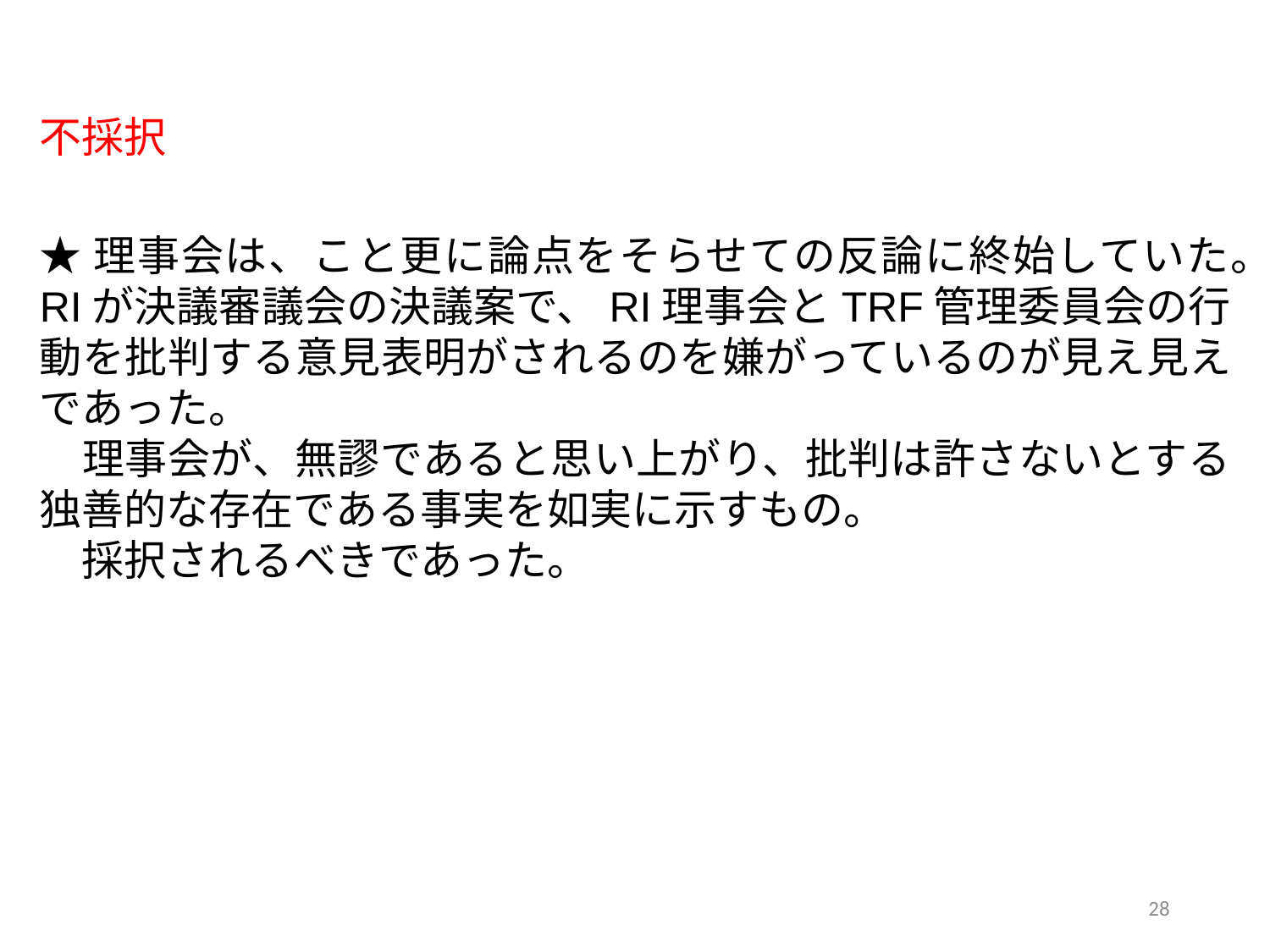

不採択

★理事会は、こと更に論点をそらせての反論に終始していた。RIが決議審議会の決議案で、RI理事会とTRF管理委員会の行動を批判する意見表明がされるのを嫌がっているのが見え見えであった。
　理事会が、無謬であると思い上がり、批判は許さないとする独善的な存在である事実を如実に示すもの。
　採択されるべきであった。
28